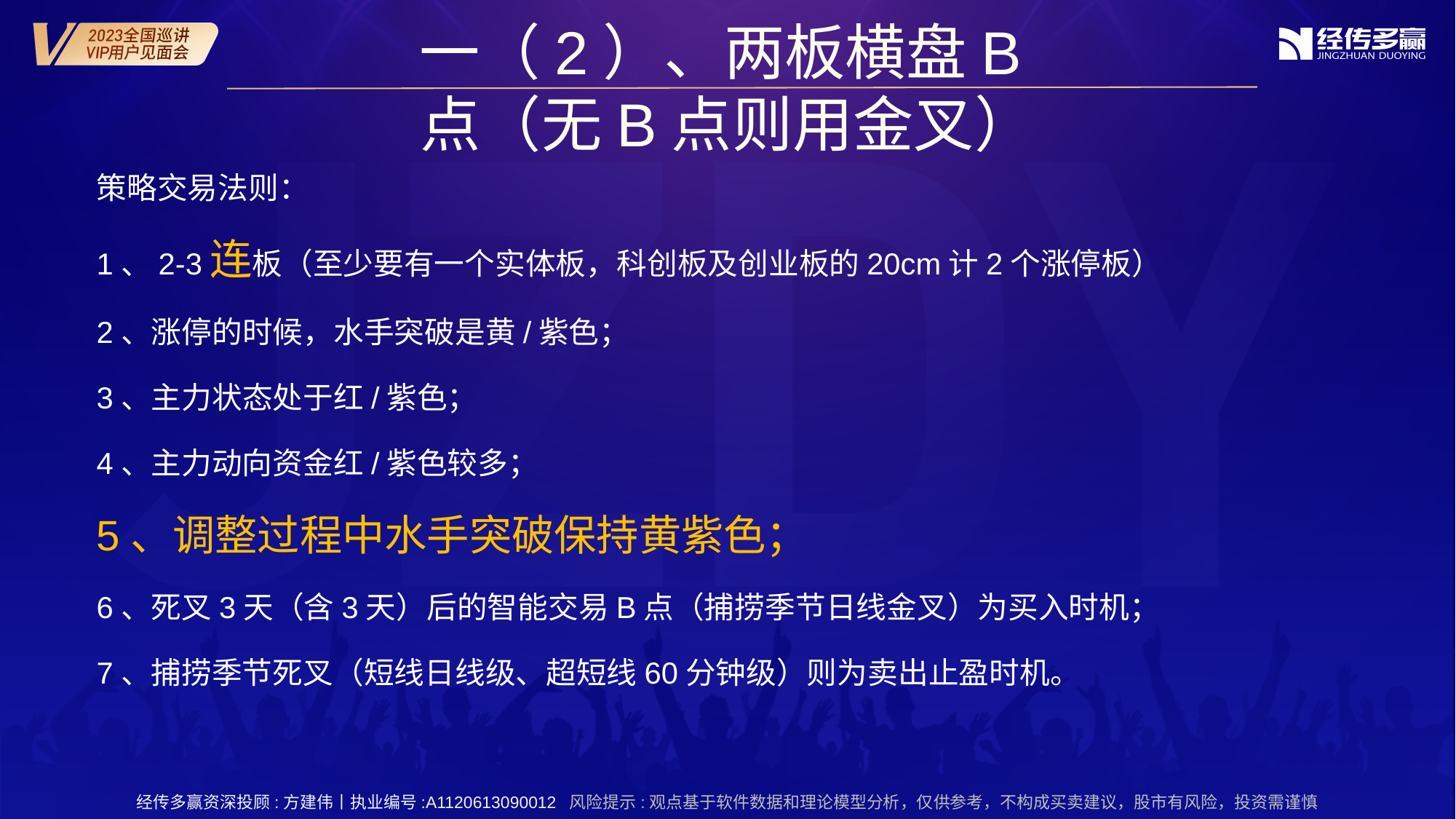

一（2）、两板横盘B点（无B点则用金叉）
策略交易法则：

1、2-3连板（至少要有一个实体板，科创板及创业板的20cm计2个涨停板）

2、涨停的时候，水手突破是黄/紫色；

3、主力状态处于红/紫色；

4、主力动向资金红/紫色较多；

5、调整过程中水手突破保持黄紫色；

6、死叉3天（含3天）后的智能交易B点（捕捞季节日线金叉）为买入时机；

7、捕捞季节死叉（短线日线级、超短线60分钟级）则为卖出止盈时机。